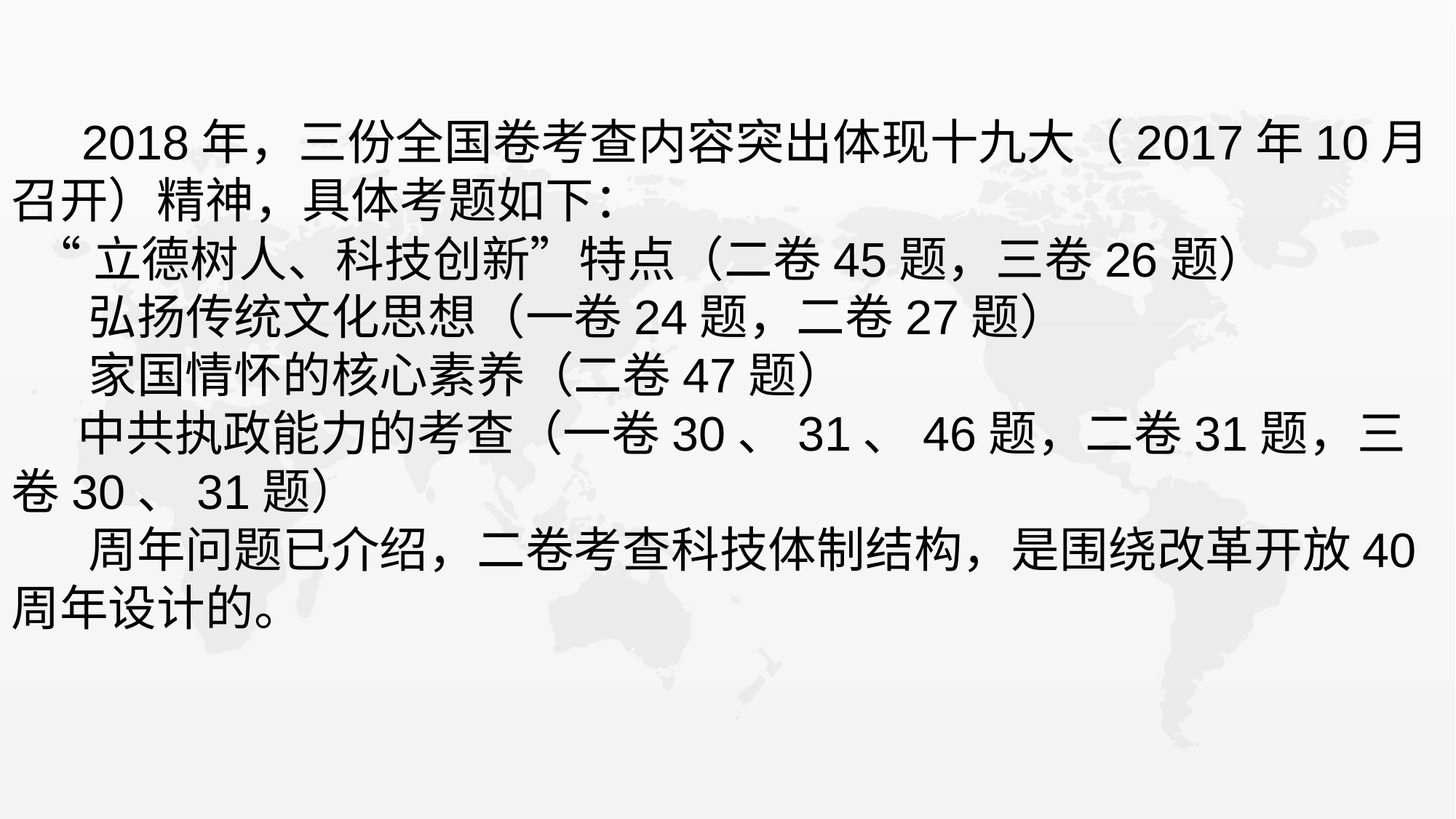

2018年，三份全国卷考查内容突出体现十九大（2017年10月召开）精神，具体考题如下：
  “立德树人、科技创新”特点（二卷45题，三卷26题）
      弘扬传统文化思想（一卷24题，二卷27题）
      家国情怀的核心素养（二卷47题）
     中共执政能力的考查（一卷30、31、46题，二卷31题，三卷30、31题）
      周年问题已介绍，二卷考查科技体制结构，是围绕改革开放40周年设计的。